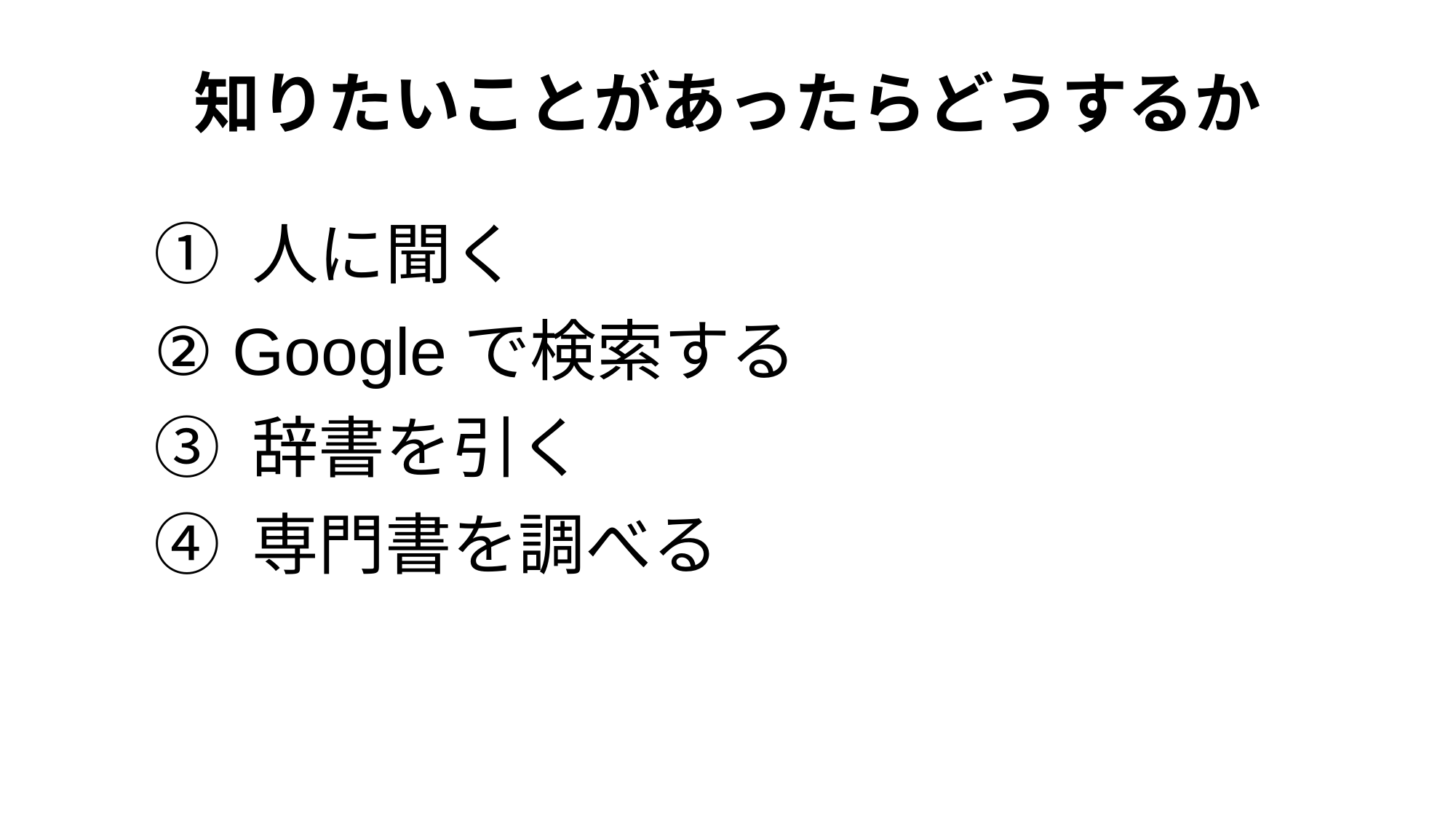

# 知りたいことがあったらどうするか
① 人に聞く
② Googleで検索する
③ 辞書を引く
④ 専門書を調べる